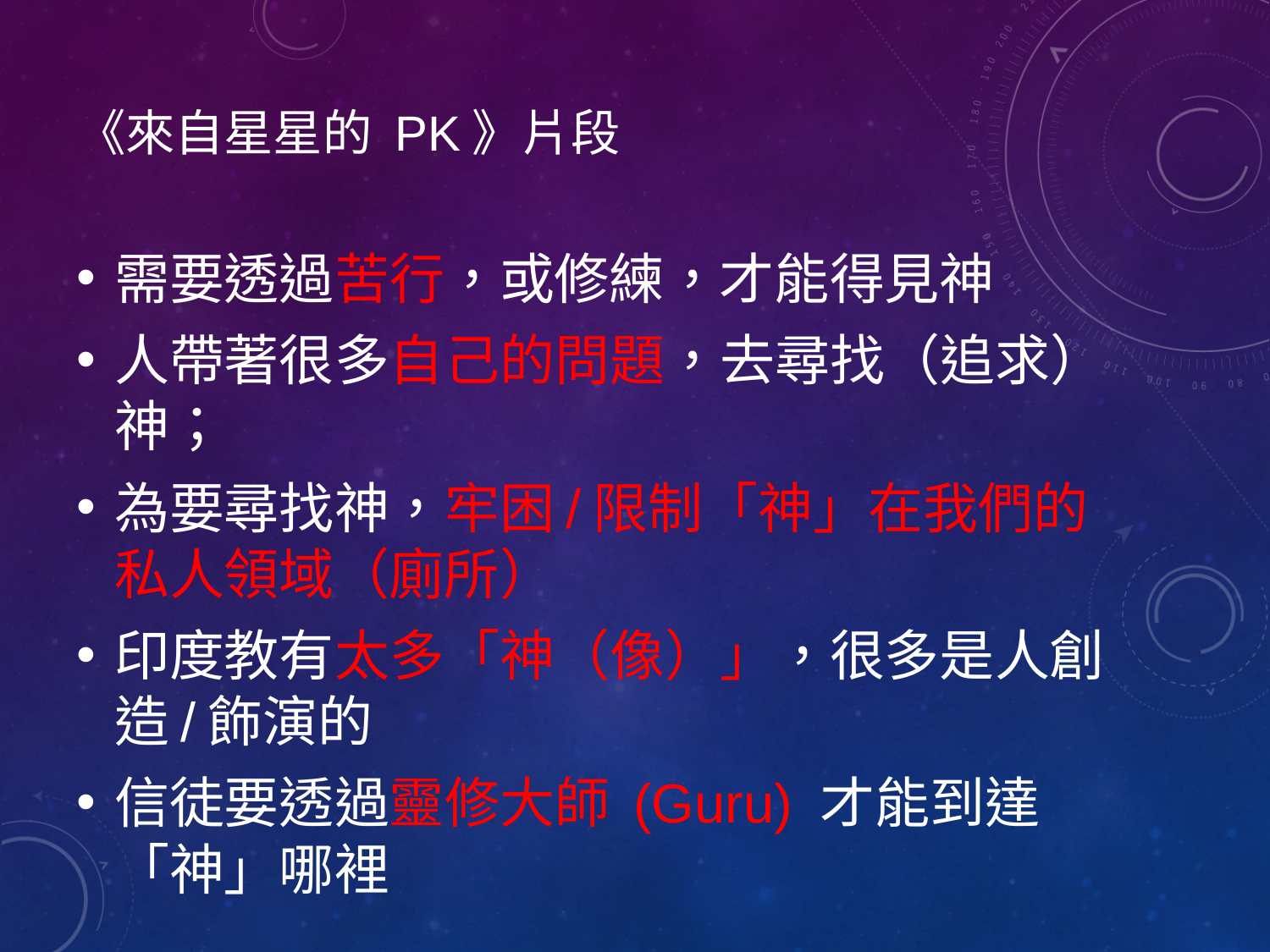

# 《來自星星的 pk》片段
需要透過苦行，或修練，才能得見神
人帶著很多自己的問題，去尋找（追求）神；
為要尋找神，牢困/限制「神」在我們的私人領域（廁所）
印度教有太多「神（像）」，很多是人創造/飾演的
信徒要透過靈修大師 (Guru) 才能到達「神」哪裡